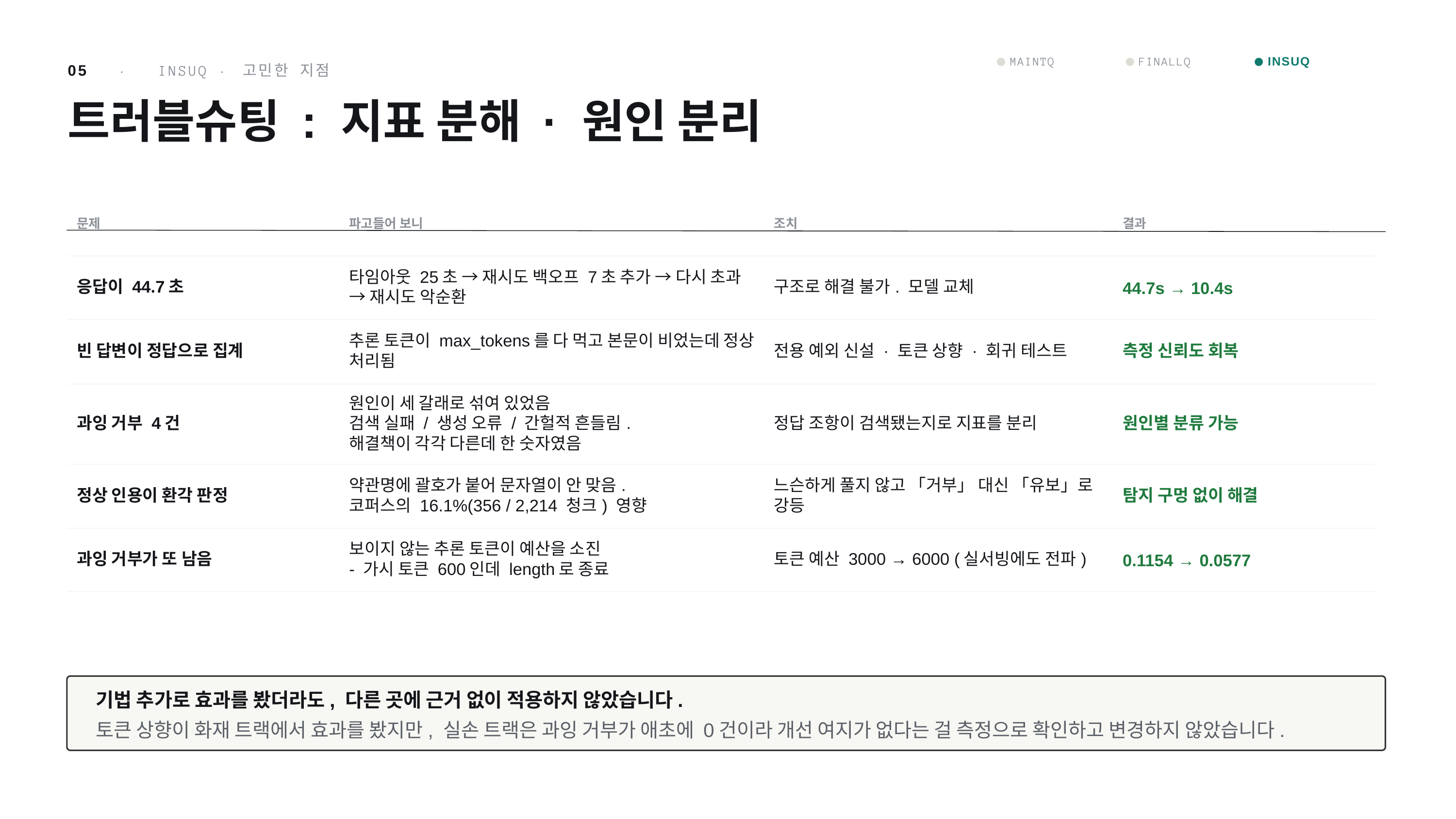

MAINTQ

FINALLQ

INSUQ

05   ·   INSUQ · 고민한 지점

트러블슈팅 : 지표 분해 · 원인 분리
| 문제 | 파고들어 보니 | 조치 | 결과 |
| --- | --- | --- | --- |
| 응답이 44.7초 | 타임아웃 25초 → 재시도 백오프 7초 추가 → 다시 초과 → 재시도 악순환 | 구조로 해결 불가. 모델 교체 | 44.7s → 10.4s |
| 빈 답변이 정답으로 집계 | 추론 토큰이 max\_tokens를 다 먹고 본문이 비었는데 정상 처리됨 | 전용 예외 신설 · 토큰 상향 · 회귀 테스트 | 측정 신뢰도 회복 |
| 과잉 거부 4건 | 원인이 세 갈래로 섞여 있었음 검색 실패 / 생성 오류 / 간헐적 흔들림. 해결책이 각각 다른데 한 숫자였음 | 정답 조항이 검색됐는지로 지표를 분리 | 원인별 분류 가능 |
| 정상 인용이 환각 판정 | 약관명에 괄호가 붙어 문자열이 안 맞음. 코퍼스의 16.1%(356 / 2,214 청크) 영향 | 느슨하게 풀지 않고 「거부」 대신 「유보」로 강등 | 탐지 구멍 없이 해결 |
| 과잉 거부가 또 남음 | 보이지 않는 추론 토큰이 예산을 소진 - 가시 토큰 600인데 length로 종료 | 토큰 예산 3000 → 6000 (실서빙에도 전파) | 0.1154 → 0.0577 |

기법 추가로 효과를 봤더라도, 다른 곳에 근거 없이 적용하지 않았습니다.
토큰 상향이 화재 트랙에서 효과를 봤지만, 실손 트랙은 과잉 거부가 애초에 0건이라 개선 여지가 없다는 걸 측정으로 확인하고 변경하지 않았습니다.